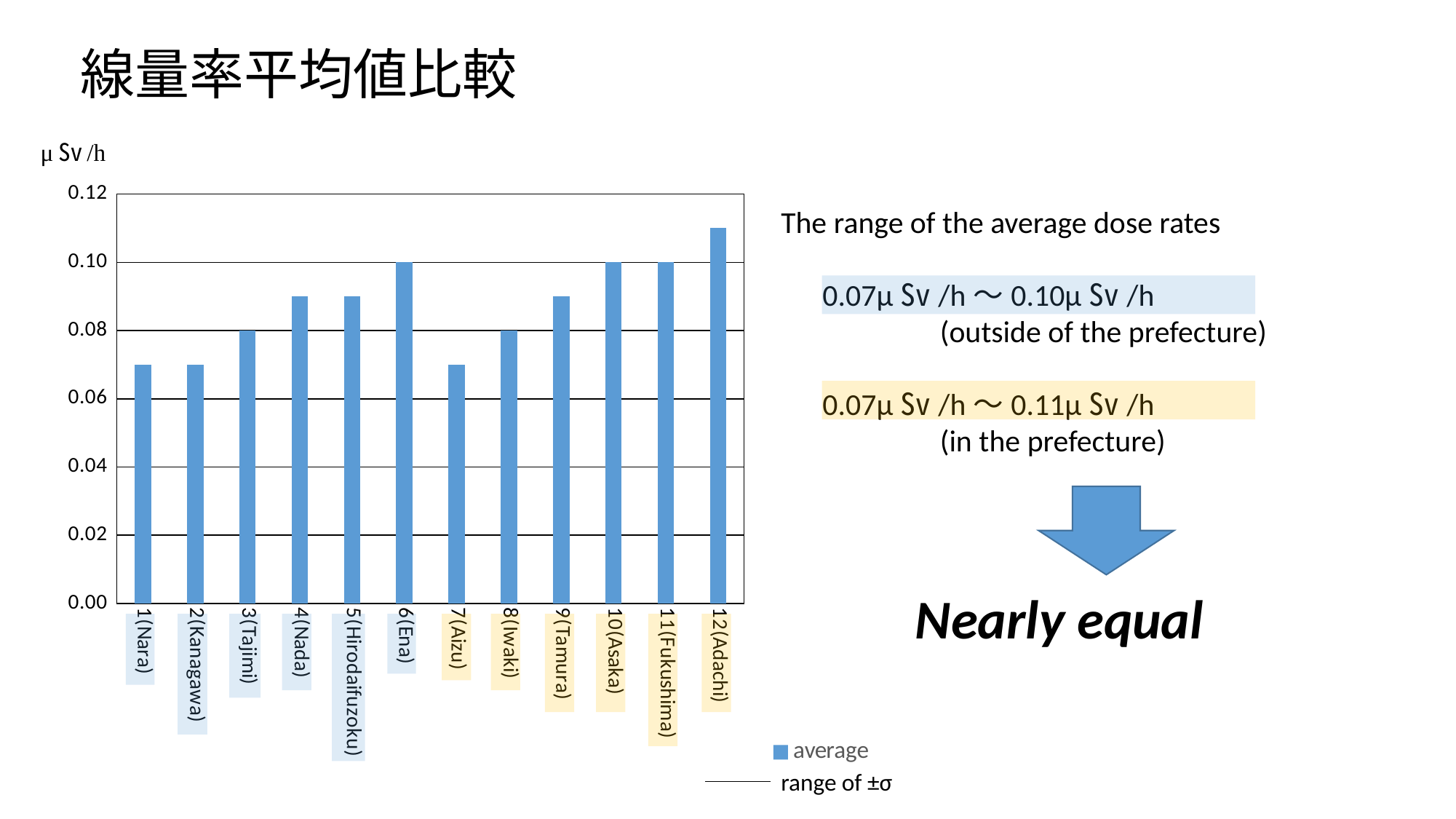

線量率平均値比較

### Chart

| Category |  |
|---|---|
| 1(Nara) | 0.07 |
| 2(Kanagawa) | 0.07 |
| 3(Tajimi) | 0.08 |
| 4(Nada) | 0.09 |
| 5(Hirodaifuzoku) | 0.09 |
| 6(Ena) | 0.1 |
| 7(Aizu) | 0.07 |
| 8(Iwaki) | 0.08 |
| 9(Tamura) | 0.09 |
| 10(Asaka) | 0.1 |
| 11(Fukushima) | 0.1 |
| 12(Adachi) | 0.11 |
The range of the average dose rates

      0.07µ㏜/h～0.10µ㏜/h
                       (outside of the prefecture)

      0.07µ㏜/h～0.11µ㏜/h
                       (in the prefecture)

Nearly equal

range of ±σ